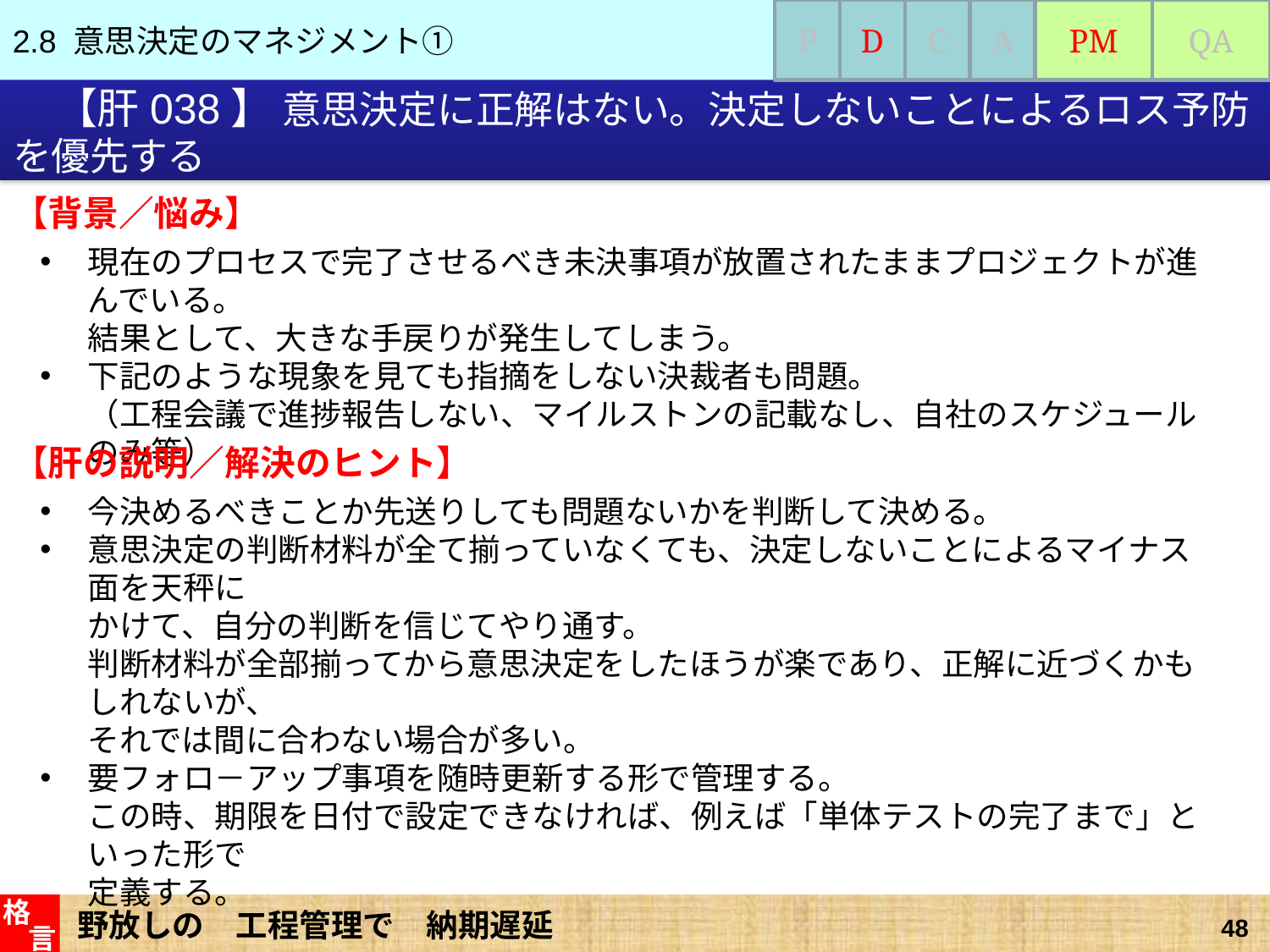

2.8 意思決定のマネジメント①
P
D
C
A
PM
QA
# 【肝038】 意思決定に正解はない。決定しないことによるロス予防を優先する
【背景／悩み】
現在のプロセスで完了させるべき未決事項が放置されたままプロジェクトが進んでいる。
結果として、大きな手戻りが発生してしまう。
下記のような現象を見ても指摘をしない決裁者も問題。
（工程会議で進捗報告しない、マイルストンの記載なし、自社のスケジュールのみ等）
【肝の説明／解決のヒント】
今決めるべきことか先送りしても問題ないかを判断して決める。
意思決定の判断材料が全て揃っていなくても、決定しないことによるマイナス面を天秤に
かけて、自分の判断を信じてやり通す。
判断材料が全部揃ってから意思決定をしたほうが楽であり、正解に近づくかもしれないが、
それでは間に合わない場合が多い。
要フォロ－アップ事項を随時更新する形で管理する。
この時、期限を日付で設定できなければ、例えば「単体テストの完了まで」といった形で
定義する。
野放しの　工程管理で　納期遅延
格
言
48